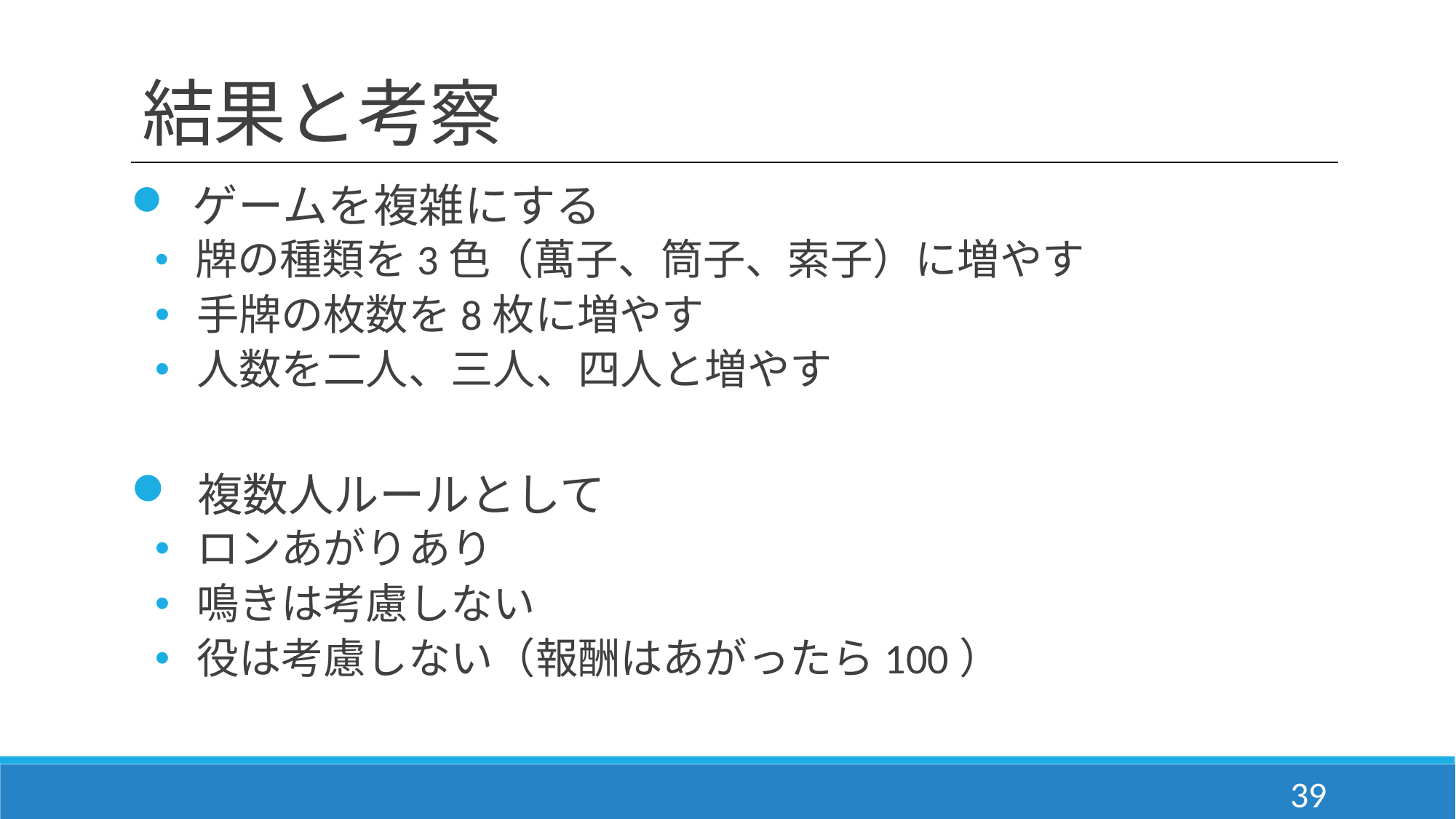

# 結果と考察
 ゲームを複雑にする
 牌の種類を3色（萬子、筒子、索子）に増やす
 手牌の枚数を8枚に増やす
 人数を二人、三人、四人と増やす

 複数人ルールとして
 ロンあがりあり
 鳴きは考慮しない
 役は考慮しない（報酬はあがったら100）

39